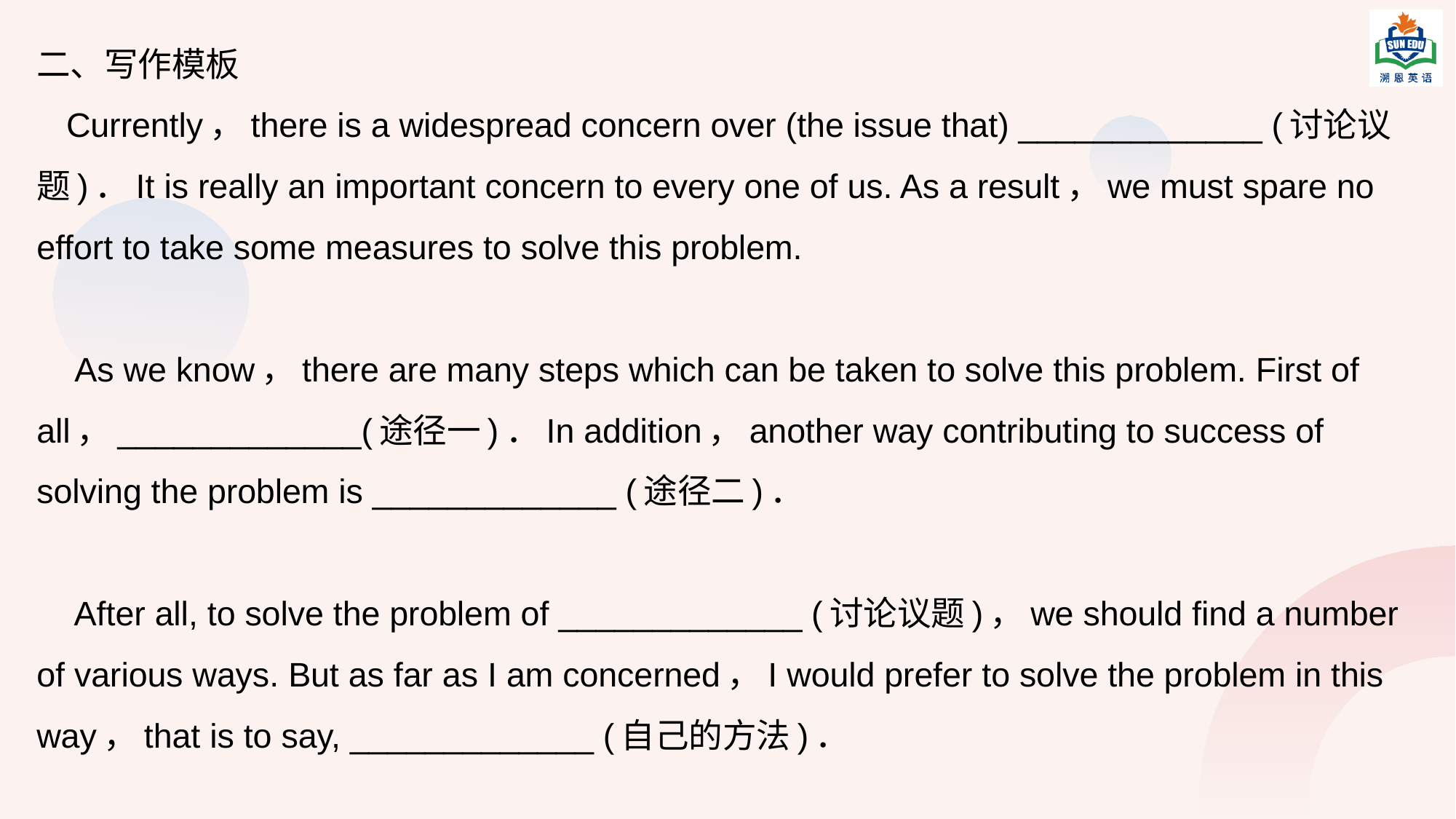

二、写作模板
   Currently，there is a widespread concern over (the issue that) _____________ (讨论议题)．It is really an important concern to every one of us. As a result，we must spare no effort to take some measures to solve this problem.
    As we know，there are many steps which can be taken to solve this problem. First of all，_____________(途径一)．In addition，another way contributing to success of solving the problem is _____________ (途径二)．
    After all, to solve the problem of _____________ (讨论议题)，we should find a number of various ways. But as far as I am concerned，I would prefer to solve the problem in this way，that is to say, _____________ (自己的方法)．